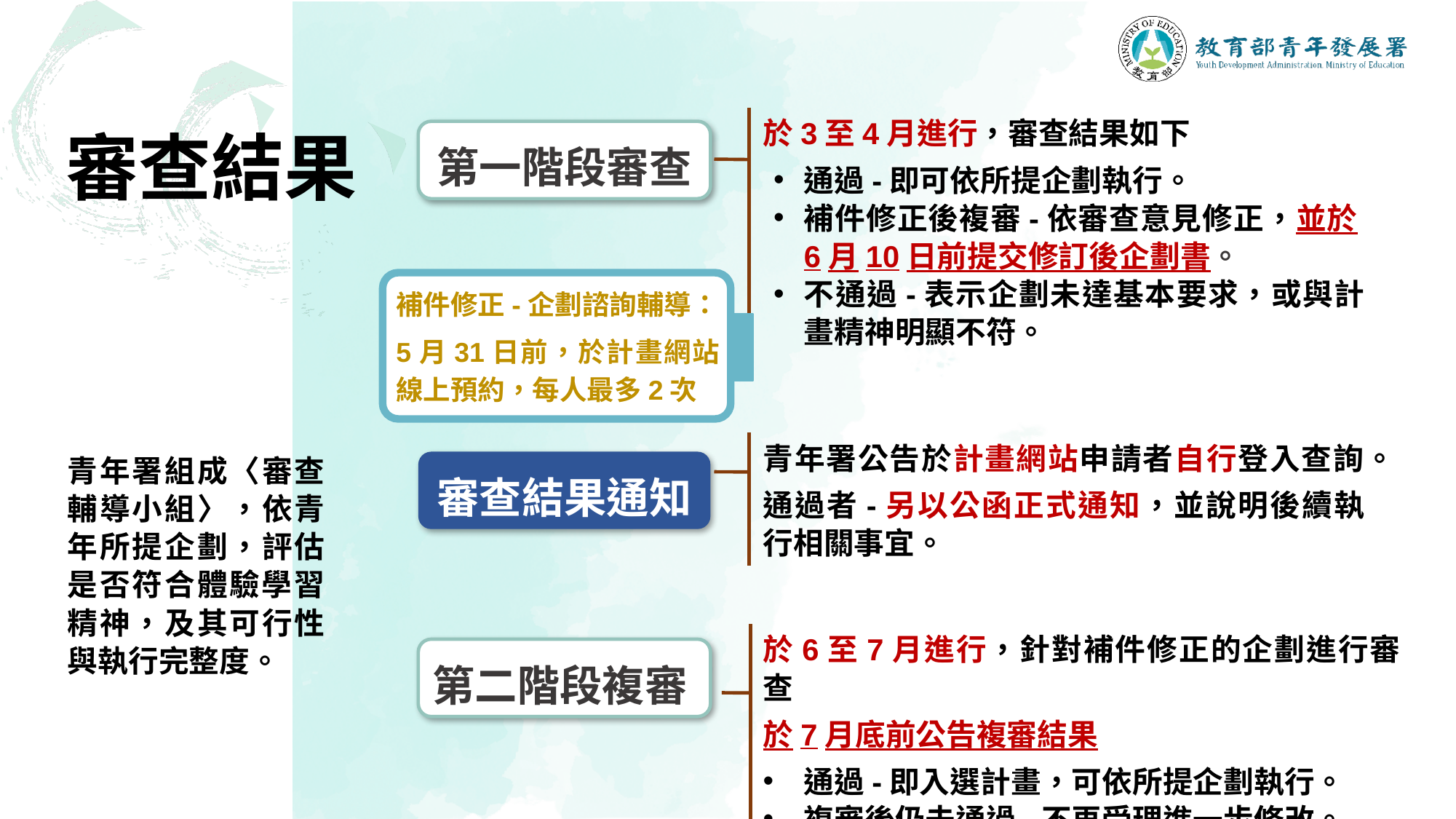

審查結果
於3至4月進行，審查結果如下
通過-即可依所提企劃執行。
補件修正後複審-依審查意見修正，並於6月10日前提交修訂後企劃書。
不通過-表示企劃未達基本要求，或與計畫精神明顯不符。
第一階段審查

補件修正-企劃諮詢輔導：
5月31日前，於計畫網站線上預約，每人最多2次
青年署組成〈審查輔導小組〉，依青年所提企劃，評估是否符合體驗學習精神，及其可行性與執行完整度。
青年署公告於計畫網站申請者自行登入查詢。
通過者-另以公函正式通知，並說明後續執行相關事宜。
審查結果通知
於6至7月進行，針對補件修正的企劃進行審查
於7月底前公告複審結果
通過-即入選計畫，可依所提企劃執行。
複審後仍未通過-不再受理進一步修改。
第二階段複審